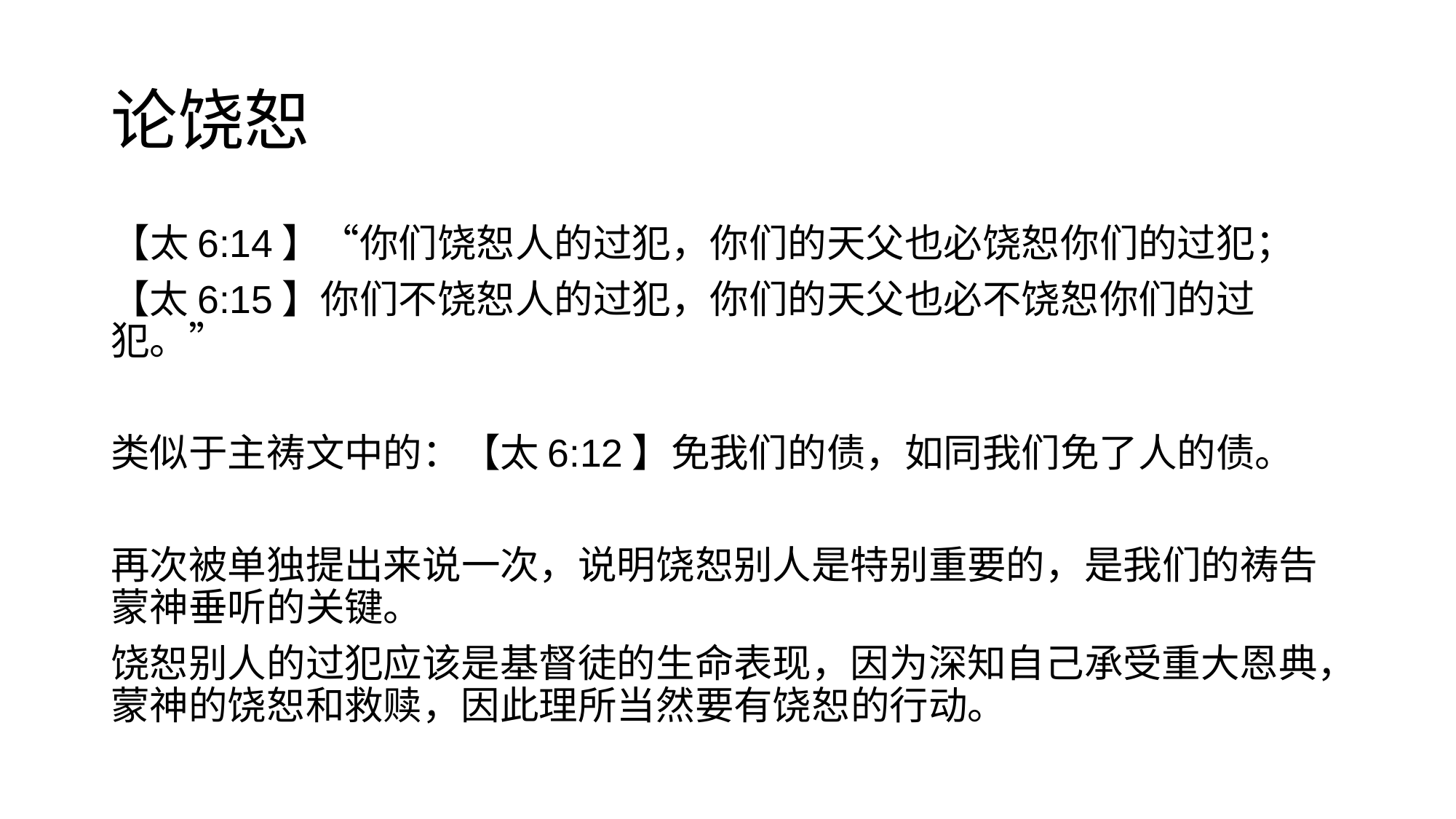

# 论饶恕
【太6:14】“你们饶恕人的过犯，你们的天父也必饶恕你们的过犯；
【太6:15】你们不饶恕人的过犯，你们的天父也必不饶恕你们的过犯。”

类似于主祷文中的：【太6:12】免我们的债，如同我们免了人的债。

再次被单独提出来说一次，说明饶恕别人是特别重要的，是我们的祷告蒙神垂听的关键。
饶恕别人的过犯应该是基督徒的生命表现，因为深知自己承受重大恩典，蒙神的饶恕和救赎，因此理所当然要有饶恕的行动。